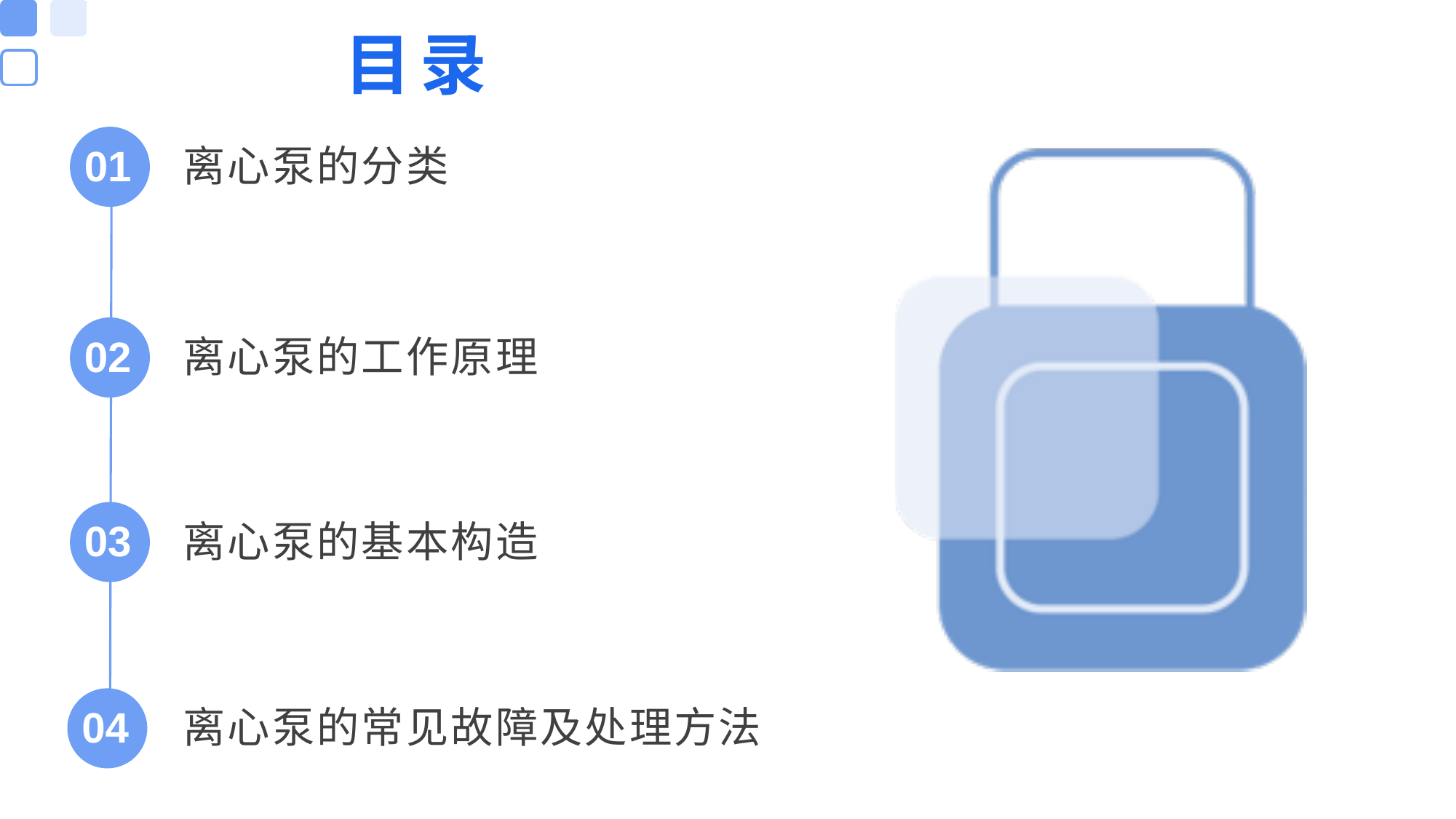

目录

01
离心泵的分类

02
离心泵的工作原理

03
离心泵的基本构造

04
离心泵的常见故障及处理方法